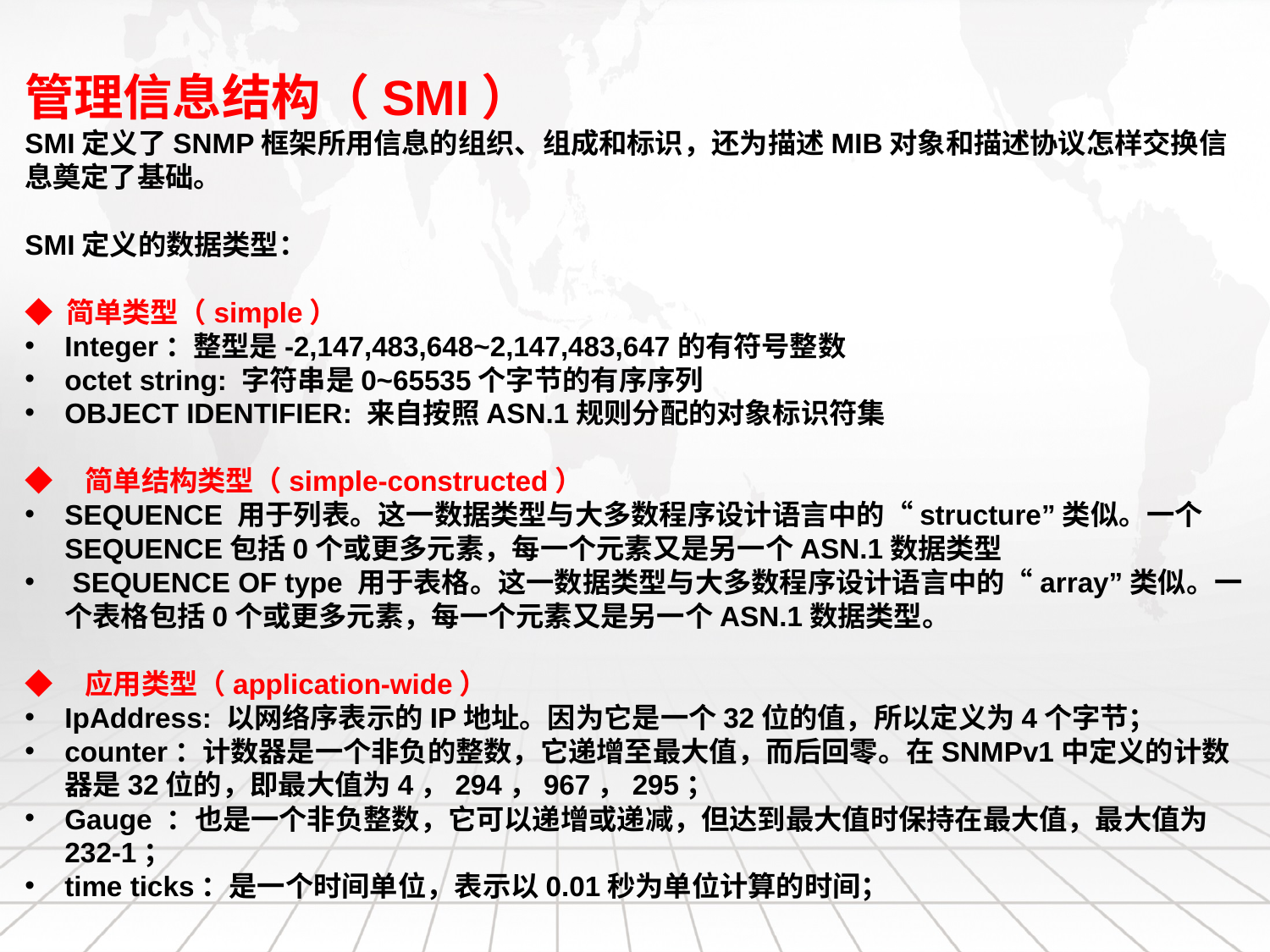

管理信息结构（SMI）
SMI定义了SNMP框架所用信息的组织、组成和标识，还为描述MIB对象和描述协议怎样交换信息奠定了基础。

SMI定义的数据类型：

◆ 简单类型（simple）
Integer：整型是-2,147,483,648~2,147,483,647的有符号整数
octet string: 字符串是0~65535个字节的有序序列
OBJECT IDENTIFIER: 来自按照ASN.1规则分配的对象标识符集

◆    简单结构类型（simple-constructed）
SEQUENCE 用于列表。这一数据类型与大多数程序设计语言中的“structure”类似。一个SEQUENCE包括0个或更多元素，每一个元素又是另一个ASN.1数据类型
 SEQUENCE OF type 用于表格。这一数据类型与大多数程序设计语言中的“array”类似。一个表格包括0个或更多元素，每一个元素又是另一个ASN.1数据类型。

◆    应用类型（application-wide）
IpAddress: 以网络序表示的IP地址。因为它是一个32位的值，所以定义为4个字节；
counter：计数器是一个非负的整数，它递增至最大值，而后回零。在SNMPv1中定义的计数器是32位的，即最大值为4，294，967，295；
Gauge ：也是一个非负整数，它可以递增或递减，但达到最大值时保持在最大值，最大值为232-1；
time ticks：是一个时间单位，表示以0.01秒为单位计算的时间；